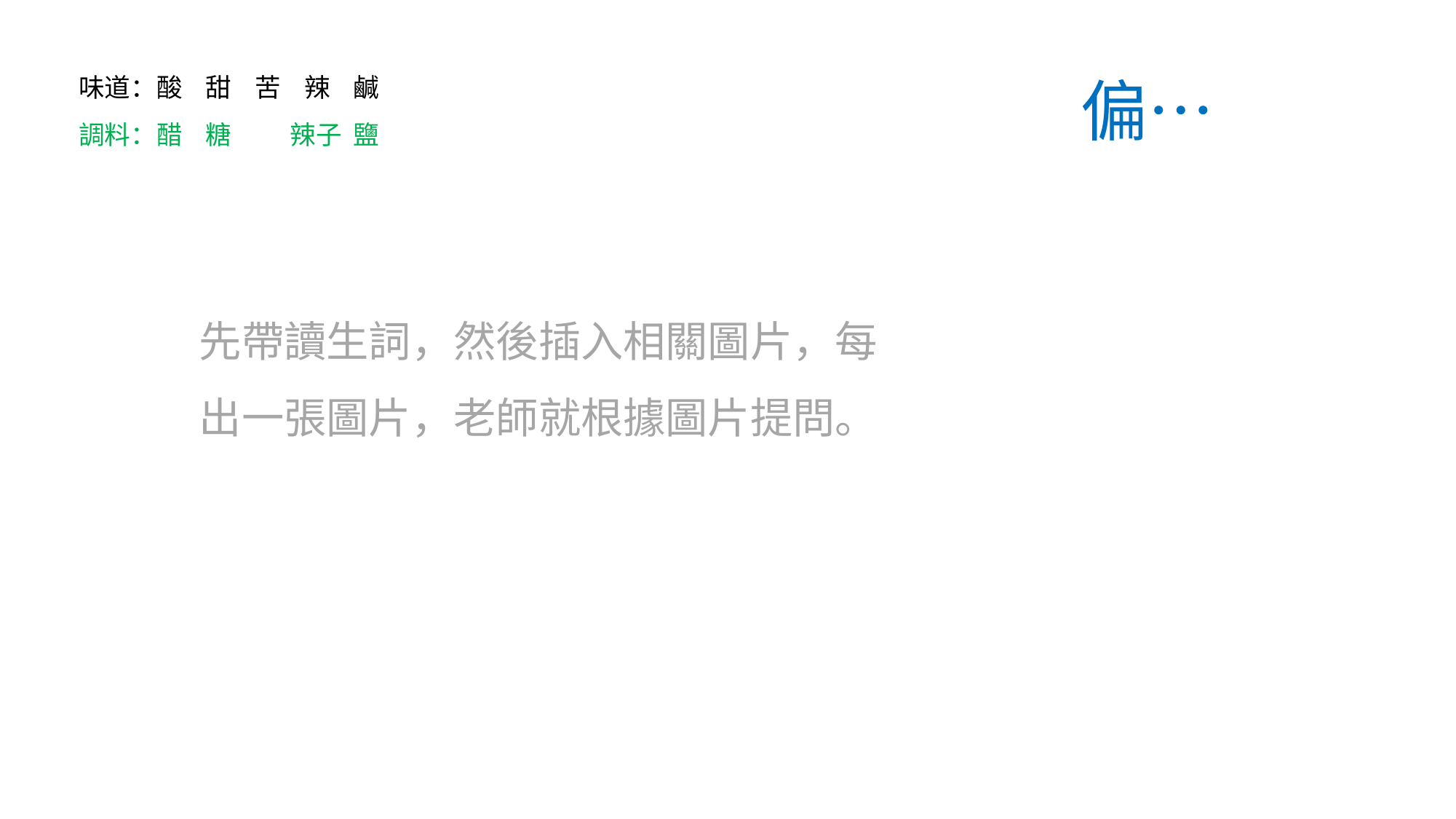

# 味道：酸    甜    苦    辣    鹹 調料：醋    糖          辣子  鹽
偏…
先帶讀生詞，然後插入相關圖片，每出一張圖片，老師就根據圖片提問。